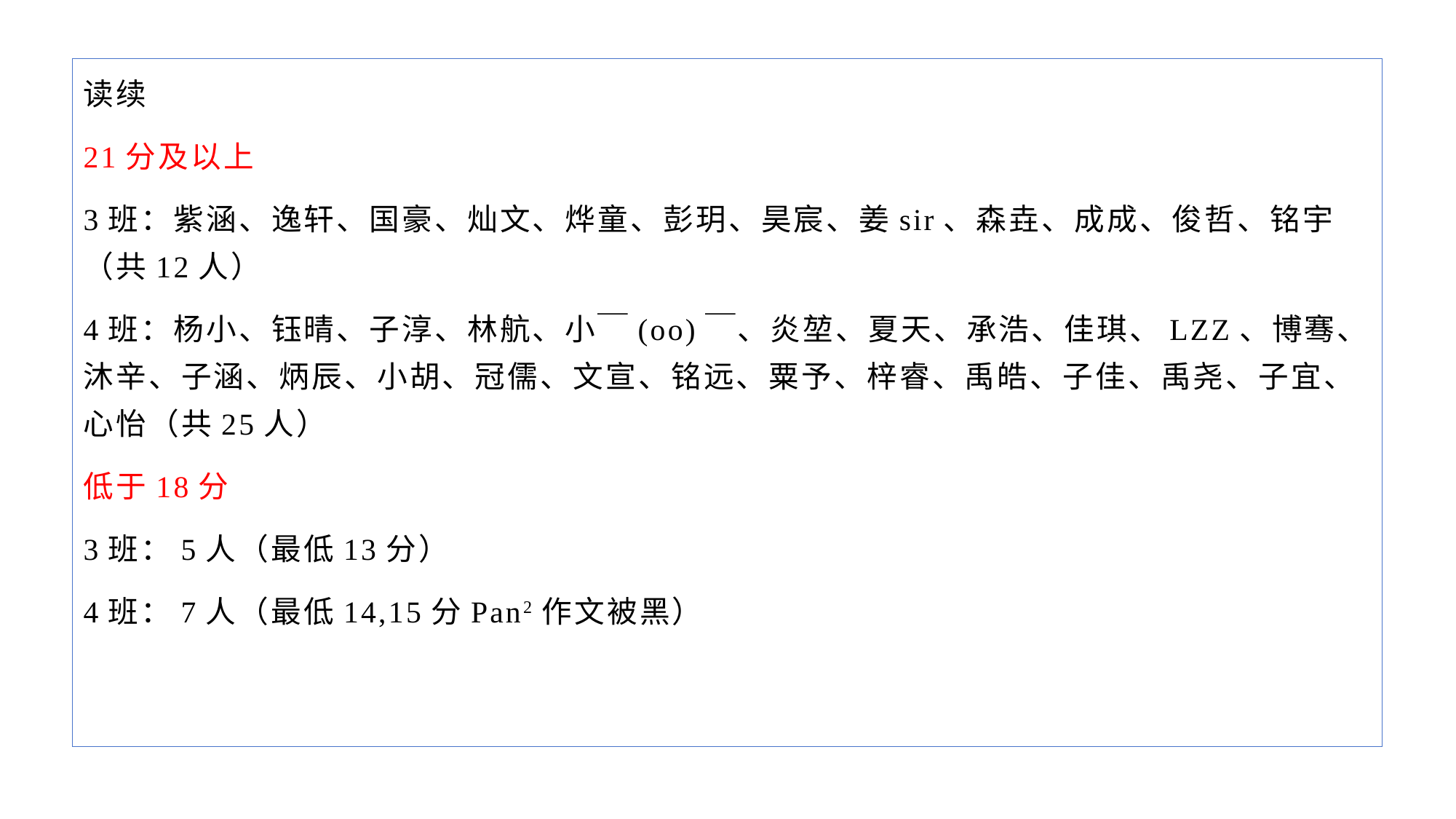

读续
21分及以上
3班：紫涵、逸轩、国豪、灿文、烨童、彭玥、昊宸、姜sir、森垚、成成、俊哲、铭宇（共12人）
4班：杨小、钰晴、子淳、林航、小￣(oo)￣、炎堃、夏天、承浩、佳琪、LZZ、博骞、沐辛、子涵、炳辰、小胡、冠儒、文宣、铭远、粟予、梓睿、禹皓、子佳、禹尧、子宜、心怡（共25人）
低于18分
3班：5人（最低13分）
4班：7人（最低14,15分Pan2作文被黑）